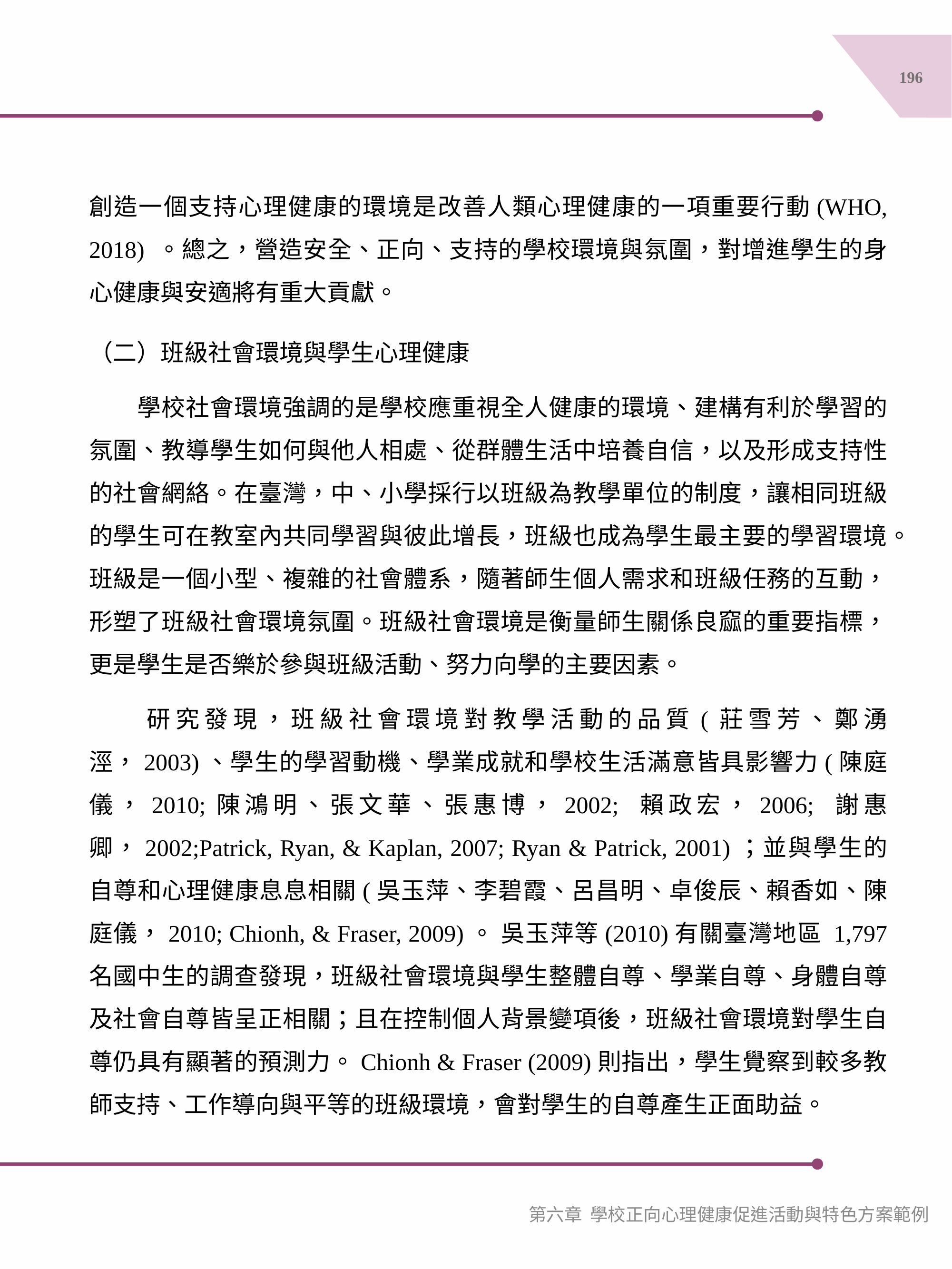

196
創造一個支持心理健康的環境是改善人類心理健康的一項重要行動(WHO, 2018) 。總之，營造安全、正向、支持的學校環境與氛圍，對增進學生的身心健康與安適將有重大貢獻。
（二）班級社會環境與學生心理健康
　　學校社會環境強調的是學校應重視全人健康的環境、建構有利於學習的氛圍、教導學生如何與他人相處、從群體生活中培養自信，以及形成支持性的社會網絡。在臺灣，中、小學採行以班級為教學單位的制度，讓相同班級的學生可在教室內共同學習與彼此增長，班級也成為學生最主要的學習環境。班級是一個小型、複雜的社會體系，隨著師生個人需求和班級任務的互動，形塑了班級社會環境氛圍。班級社會環境是衡量師生關係良窳的重要指標，更是學生是否樂於參與班級活動、努力向學的主要因素。
　　研究發現，班級社會環境對教學活動的品質(莊雪芳、鄭湧涇，2003)、學生的學習動機、學業成就和學校生活滿意皆具影響力(陳庭儀，2010;陳鴻明、張文華、張惠博，2002; 賴政宏，2006; 謝惠卿，2002;Patrick, Ryan, & Kaplan, 2007; Ryan & Patrick, 2001)；並與學生的自尊和心理健康息息相關(吳玉萍、李碧霞、呂昌明、卓俊辰、賴香如、陳庭儀，2010; Chionh, & Fraser, 2009)。 吳玉萍等(2010)有關臺灣地區 1,797 名國中生的調查發現，班級社會環境與學生整體自尊、學業自尊、身體自尊及社會自尊皆呈正相關；且在控制個人背景變項後，班級社會環境對學生自尊仍具有顯著的預測力。Chionh & Fraser (2009)則指出，學生覺察到較多教師支持、工作導向與平等的班級環境，會對學生的自尊產生正面助益。
第六章  學校正向心理健康促進活動與特色方案範例